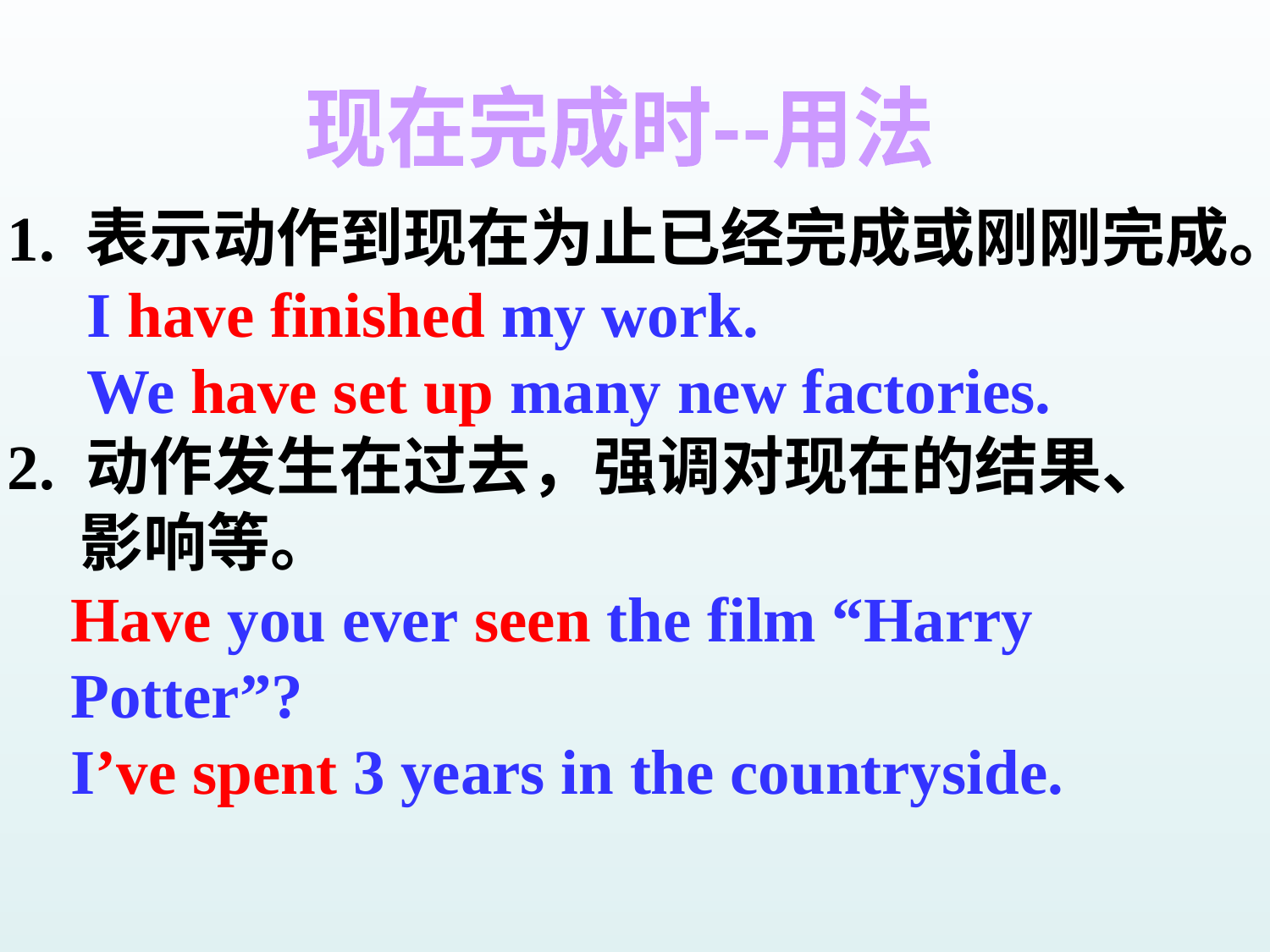

现在完成时--用法
1. 表示动作到现在为止已经完成或刚刚完成。
     I have finished my work.
     We have set up many new factories.
2. 动作发生在过去，强调对现在的结果、
    影响等。
    Have you ever seen the film “Harry
    Potter”?
    I’ve spent 3 years in the countryside.